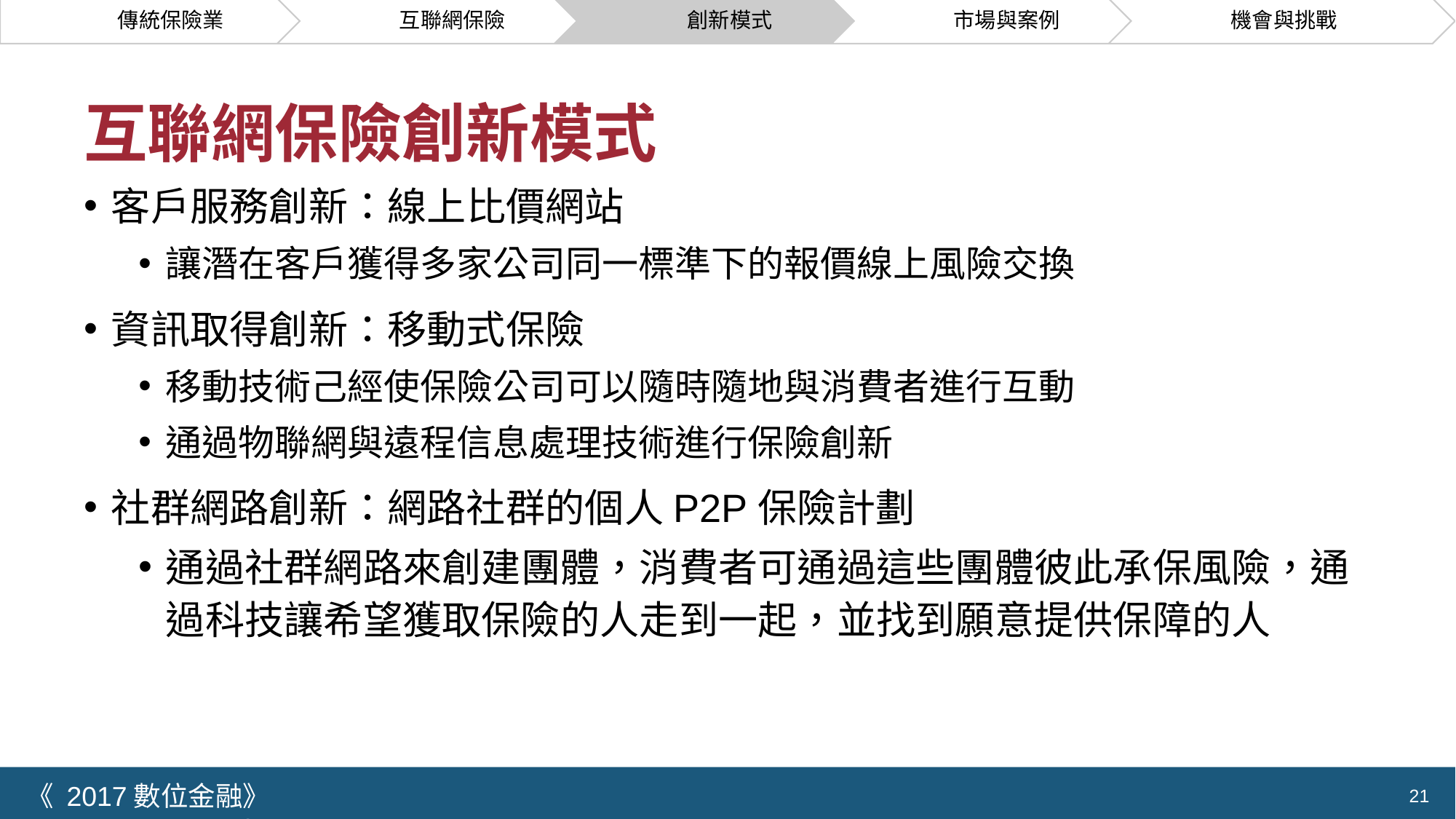

傳統保險業
互聯網保險
創新模式
市場與案例
機會與挑戰
# 互聯網保險創新模式
客戶服務創新：線上比價網站
讓潛在客戶獲得多家公司同一標準下的報價線上風險交換
資訊取得創新：移動式保險
移動技術己經使保險公司可以隨時隨地與消費者進行互動
通過物聯網與遠程信息處理技術進行保險創新
社群網路創新：網路社群的個人P2P保險計劃
通過社群網路來創建團體，消費者可通過這些團體彼此承保風險，通過科技讓希望獲取保險的人走到一起，並找到願意提供保障的人

《 2017數位金融》                                                                                                                                             	NCTU.IIM.IEBI Lab
21